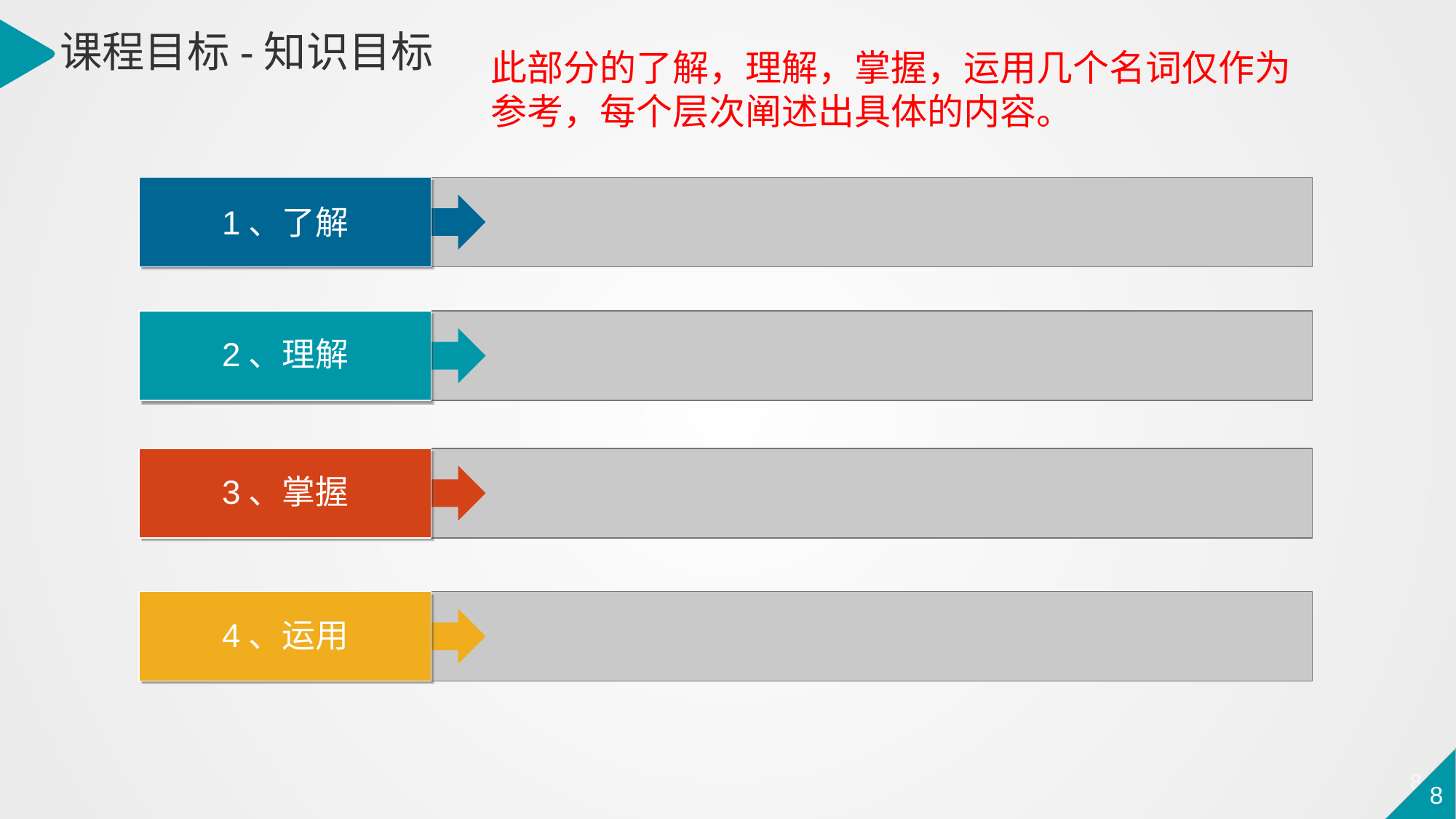

课程目标-知识目标
此部分的了解，理解，掌握，运用几个名词仅作为参考，每个层次阐述出具体的内容。

1、了解

2、理解

3、掌握

4、运用